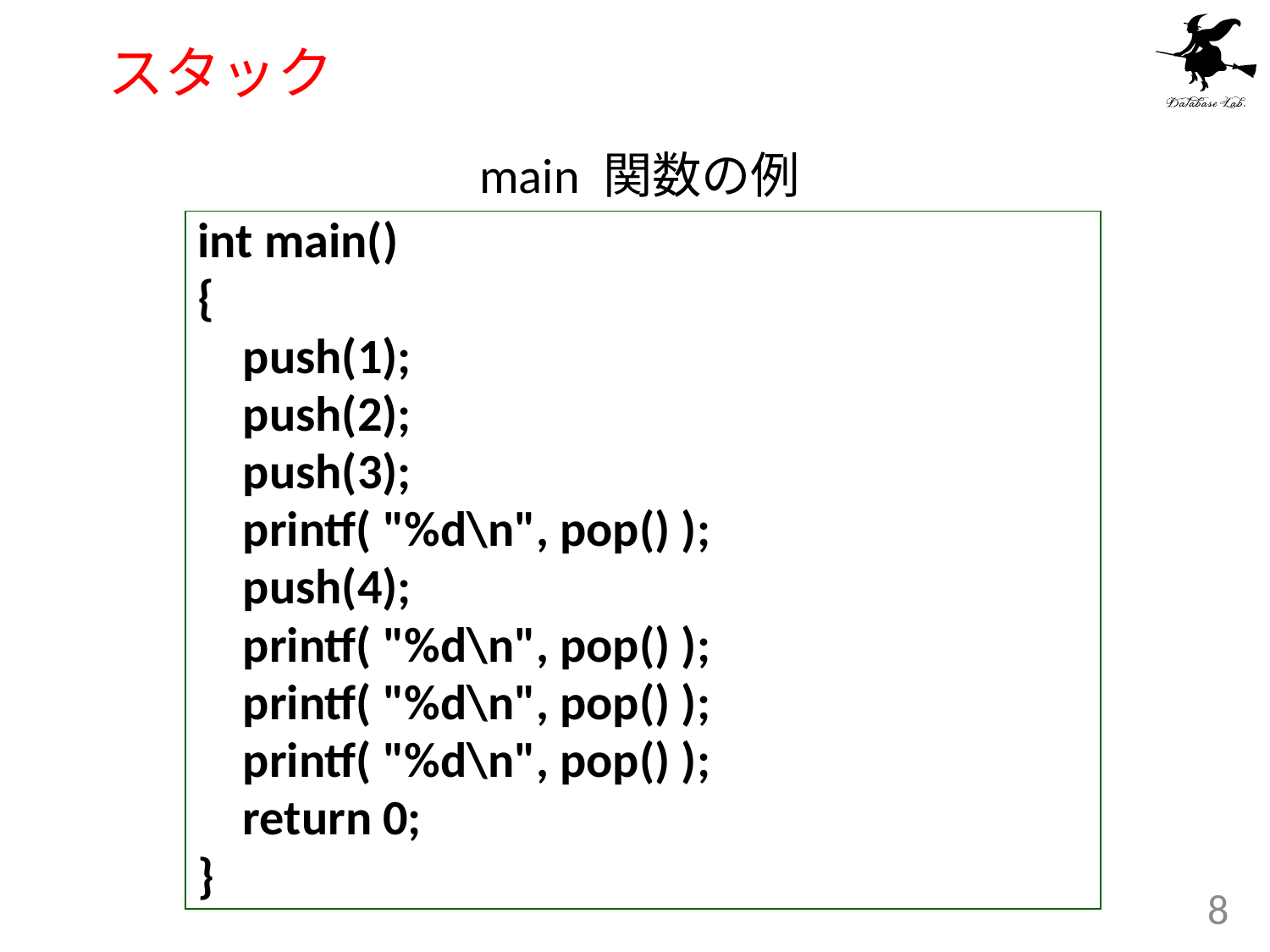

# スタック
main 関数の例
int main()
{
    push(1);
    push(2);
    push(3);
    printf( "%d\n", pop() );
    push(4);
    printf( "%d\n", pop() );
    printf( "%d\n", pop() );
    printf( "%d\n", pop() );
    return 0;
}
8